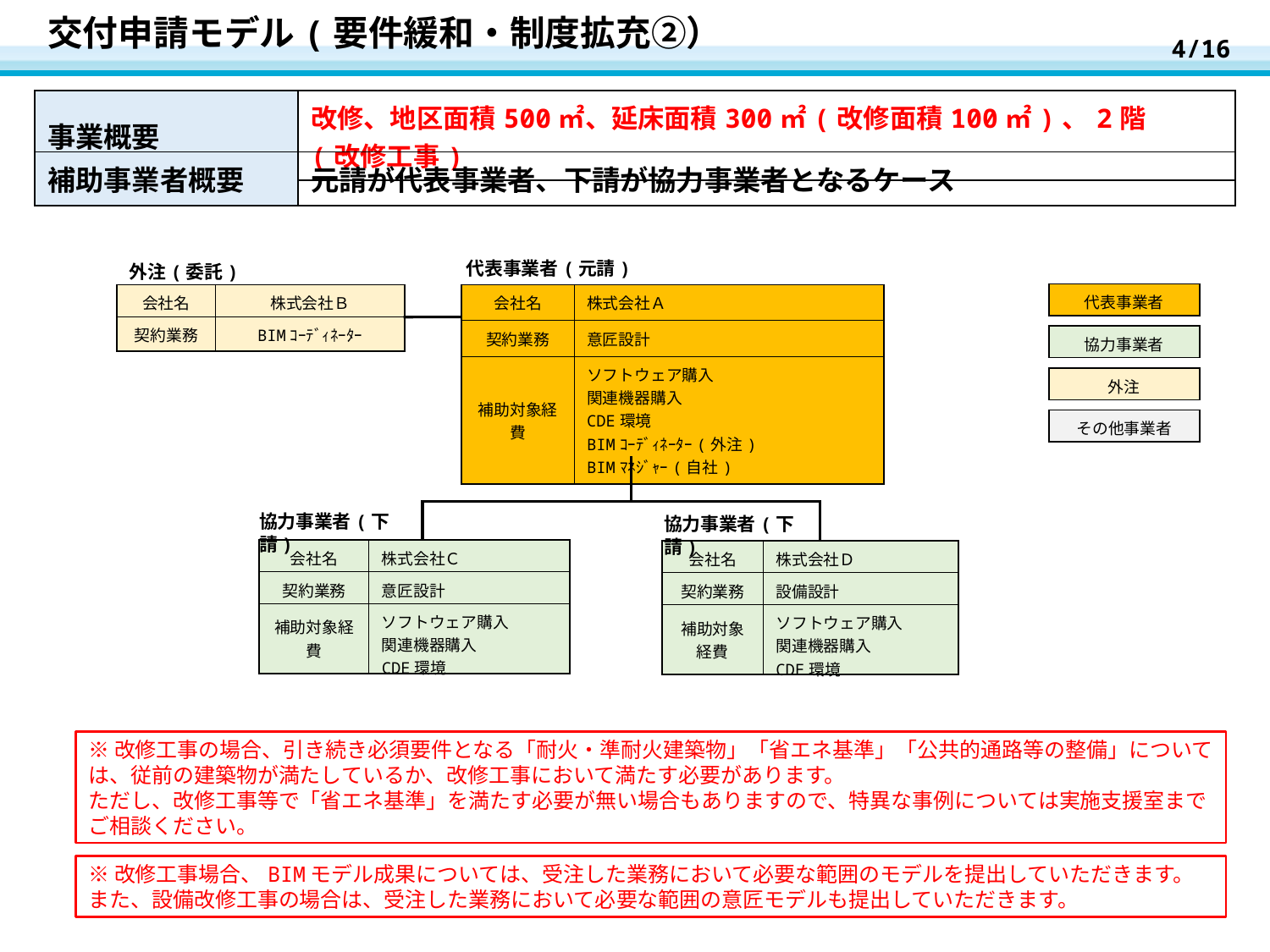

4/16
# 交付申請モデル(要件緩和・制度拡充②）
| 事業概要 | 改修、地区面積500㎡、延床面積300㎡(改修面積100㎡)、2階　(改修工事) |
| --- | --- |
| 補助事業者概要 | 元請が代表事業者、下請が協力事業者となるケース |
| --- | --- |
代表事業者(元請)
外注(委託)
| 代表事業者 |
| --- |
| 会社名 | 株式会社Ｂ |
| --- | --- |
| 契約業務 | BIMｺｰﾃﾞｨﾈｰﾀｰ |
| 会社名 | 株式会社Ａ |
| --- | --- |
| 契約業務 | 意匠設計 |
| 補助対象経費 | ソフトウェア購入 関連機器購入 CDE環境 BIMｺｰﾃﾞｨﾈｰﾀｰ(外注) BIMﾏﾈｼﾞｬｰ(自社) |
| 協力事業者 |
| --- |
| 外注 |
| --- |
| その他事業者 |
| --- |

協力事業者(下請)
協力事業者(下請)
| 会社名 | 株式会社Ｃ |
| --- | --- |
| 契約業務 | 意匠設計 |
| 補助対象経費 | ソフトウェア購入 関連機器購入 CDE環境 |
| 会社名 | 株式会社Ｄ |
| --- | --- |
| 契約業務 | 設備設計 |
| 補助対象経費 | ソフトウェア購入 関連機器購入 CDE環境 |
※改修工事の場合、引き続き必須要件となる「耐火・準耐火建築物」「省エネ基準」「公共的通路等の整備」については、従前の建築物が満たしているか、改修工事において満たす必要があります。
ただし、改修工事等で「省エネ基準」を満たす必要が無い場合もありますので、特異な事例については実施支援室までご相談ください。
※改修工事場合、BIMモデル成果については、受注した業務において必要な範囲のモデルを提出していただきます。また、設備改修工事の場合は、受注した業務において必要な範囲の意匠モデルも提出していただきます。